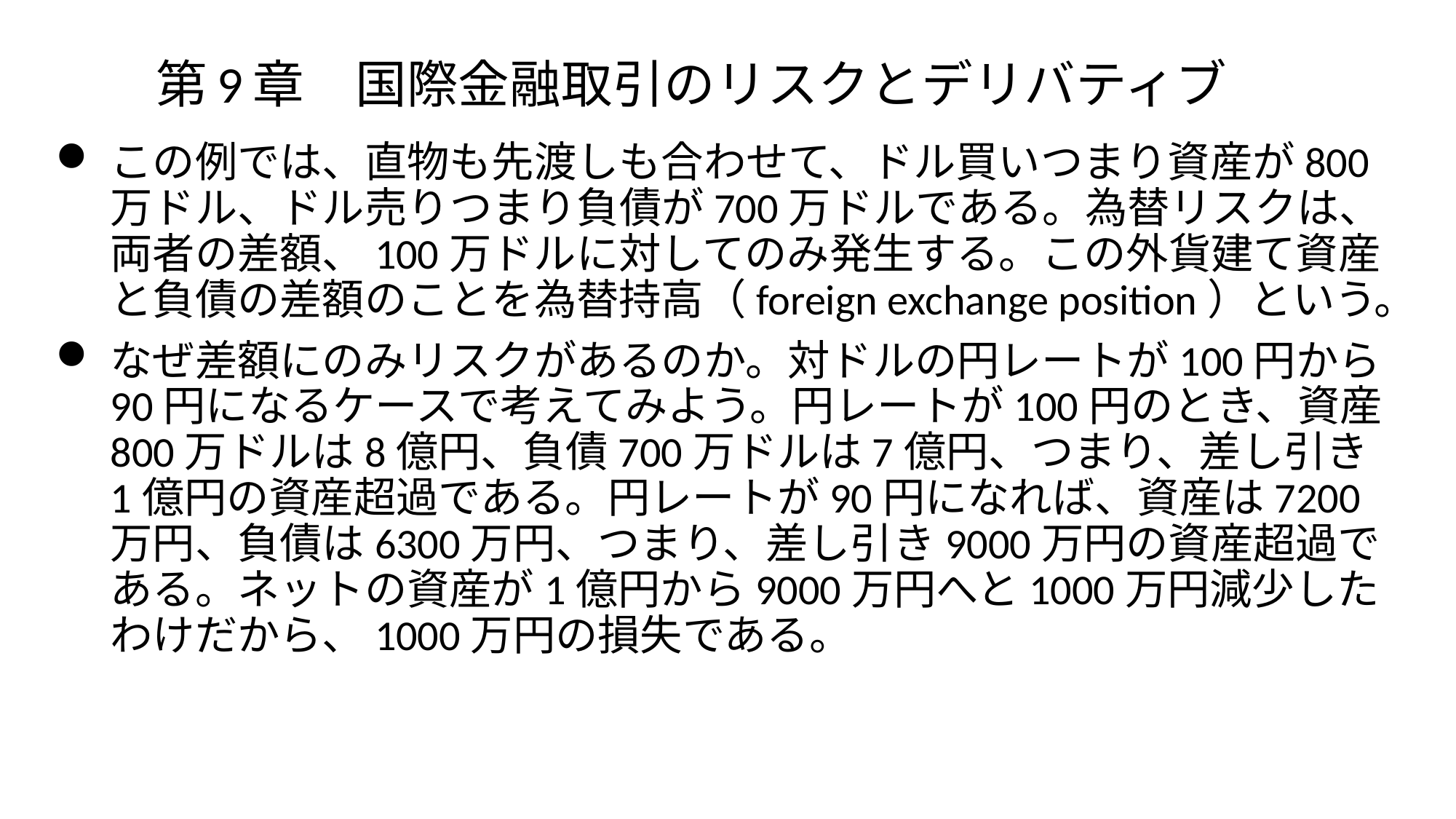

# 第9章　国際金融取引のリスクとデリバティブ
この例では、直物も先渡しも合わせて、ドル買いつまり資産が800万ドル、ドル売りつまり負債が700万ドルである。為替リスクは、両者の差額、100万ドルに対してのみ発生する。この外貨建て資産と負債の差額のことを為替持高（foreign exchange position）という。
なぜ差額にのみリスクがあるのか。対ドルの円レートが100円から90円になるケースで考えてみよう。円レートが100円のとき、資産800万ドルは8億円、負債700万ドルは7億円、つまり、差し引き1億円の資産超過である。円レートが90円になれば、資産は7200万円、負債は6300万円、つまり、差し引き9000万円の資産超過である。ネットの資産が1億円から9000万円へと1000万円減少したわけだから、1000万円の損失である。